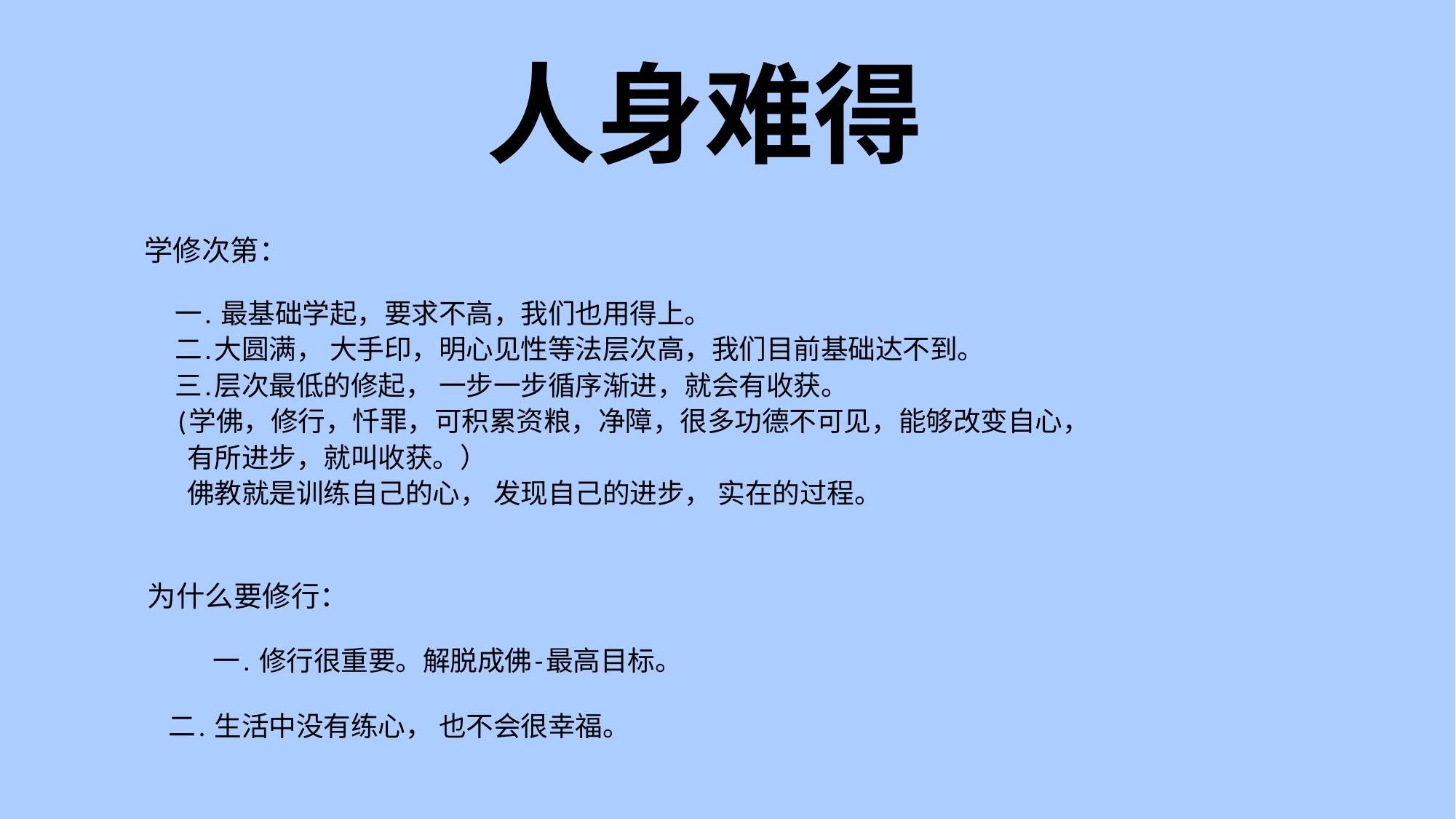

人身难得

  学修次第：

       一. 最基础学起，要求不高，我们也用得上。
       二.大圆满， 大手印，明心见性等法层次高，我们目前基础达不到。
       三.层次最低的修起， 一步一步循序渐进，就会有收获。
        (学佛，修行，忏罪，可积累资粮，净障，很多功德不可见，能够改变自心，
         有所进步，就叫收获。）
         佛教就是训练自己的心， 发现自己的进步， 实在的过程。

     为什么要修行：

                        一. 修行很重要。解脱成佛-最高目标。
      二. 生活中没有练心， 也不会很幸福。